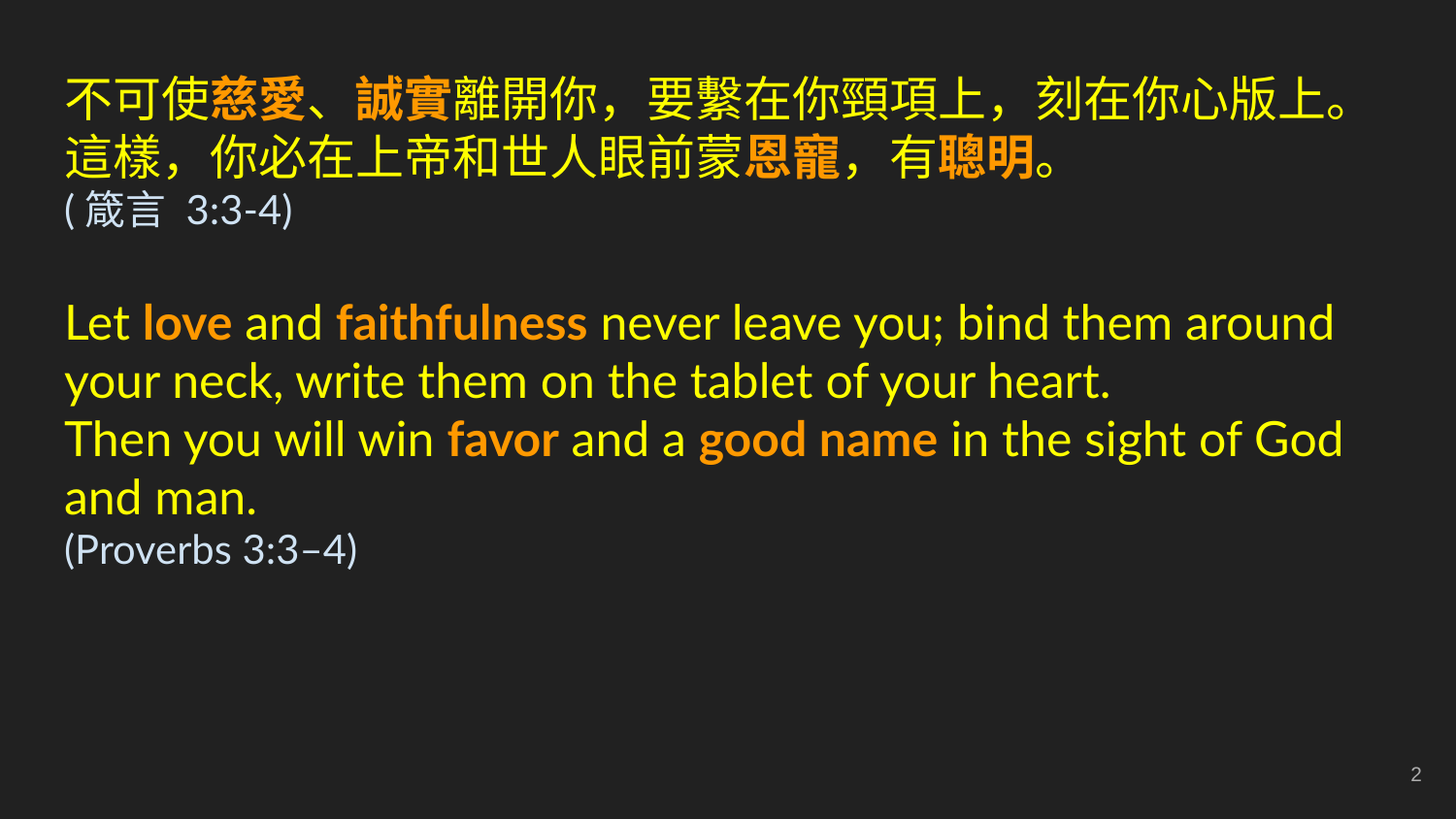

不可使慈愛、誠實離開你，要繫在你頸項上，刻在你心版上。
這樣，你必在上帝和世人眼前蒙恩寵，有聰明。
(箴言 3:3-4)

Let love and faithfulness never leave you; bind them around your neck, write them on the tablet of your heart.
Then you will win favor and a good name in the sight of God and man.
(Proverbs 3:3–4)
2